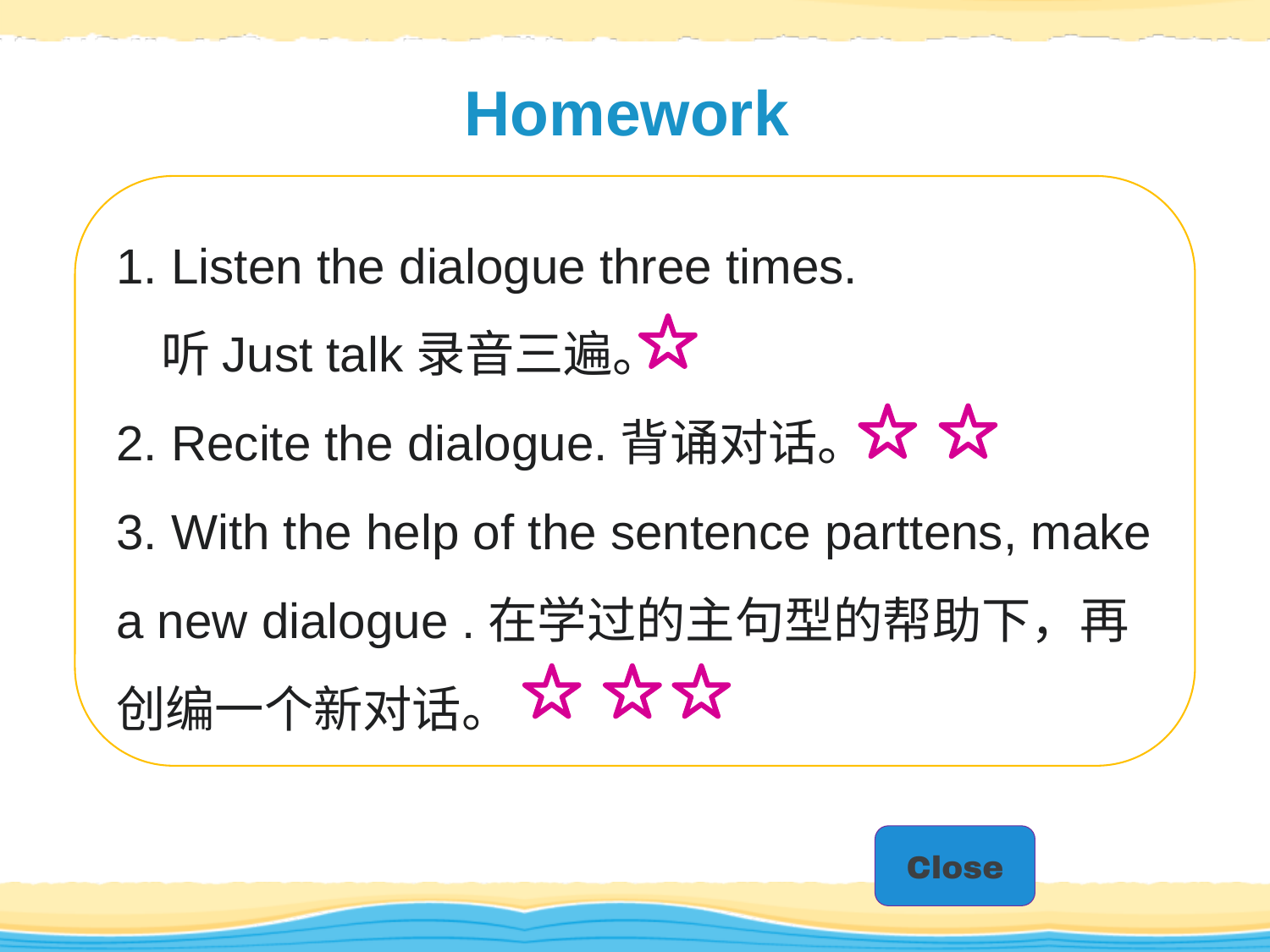

Homework
1. Listen the dialogue three times.
   听Just talk录音三遍。
2. Recite the dialogue.背诵对话。
3. With the help of the sentence parttens, make a new dialogue .在学过的主句型的帮助下，再创编一个新对话。

Close